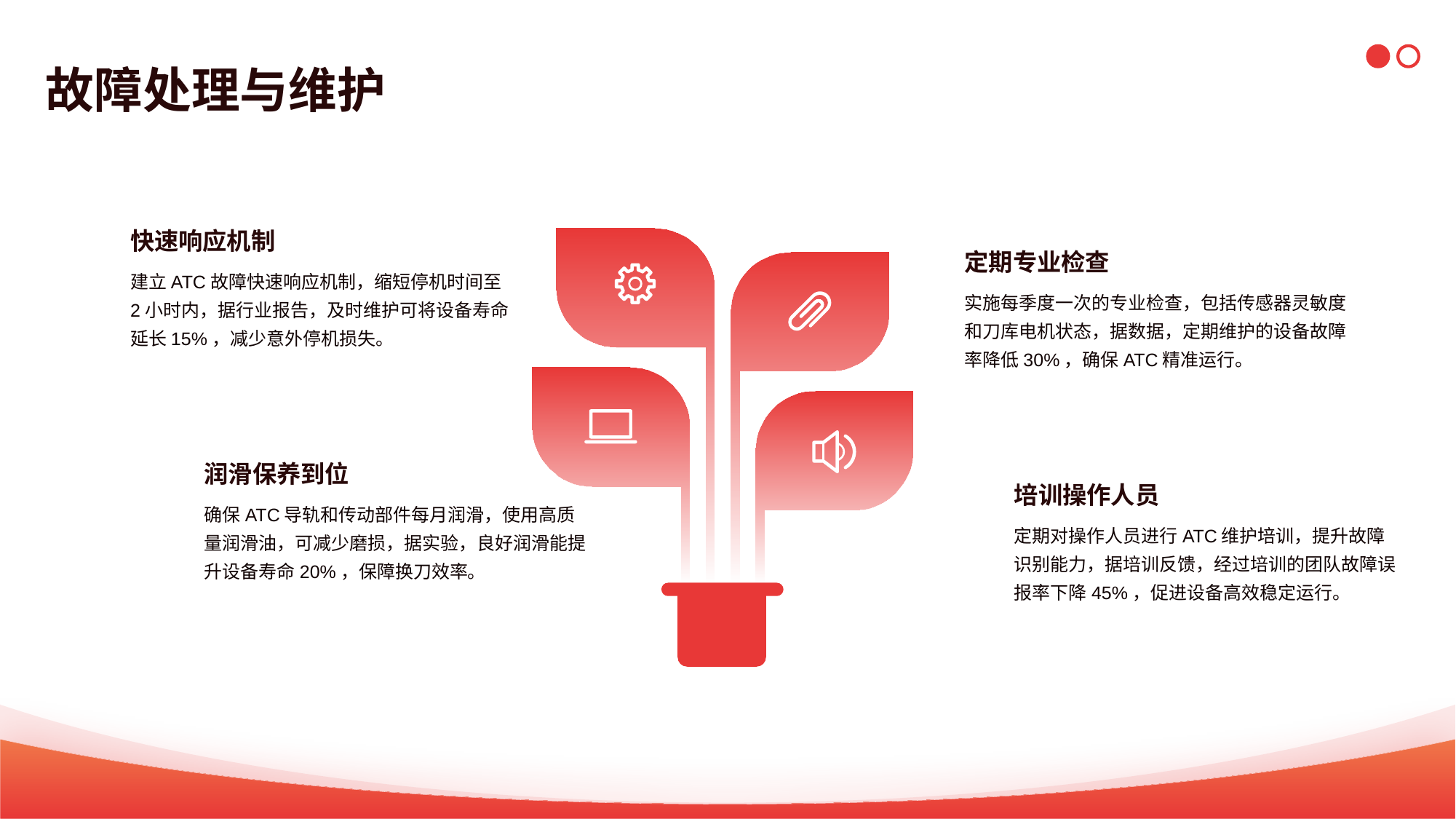

故障处理与维护

快速响应机制

定期专业检查

建立ATC故障快速响应机制，缩短停机时间至2小时内，据行业报告，及时维护可将设备寿命延长15%，减少意外停机损失。
实施每季度一次的专业检查，包括传感器灵敏度和刀库电机状态，据数据，定期维护的设备故障率降低30%，确保ATC精准运行。

润滑保养到位
培训操作人员
确保ATC导轨和传动部件每月润滑，使用高质量润滑油，可减少磨损，据实验，良好润滑能提升设备寿命20%，保障换刀效率。
定期对操作人员进行ATC维护培训，提升故障识别能力，据培训反馈，经过培训的团队故障误报率下降45%，促进设备高效稳定运行。